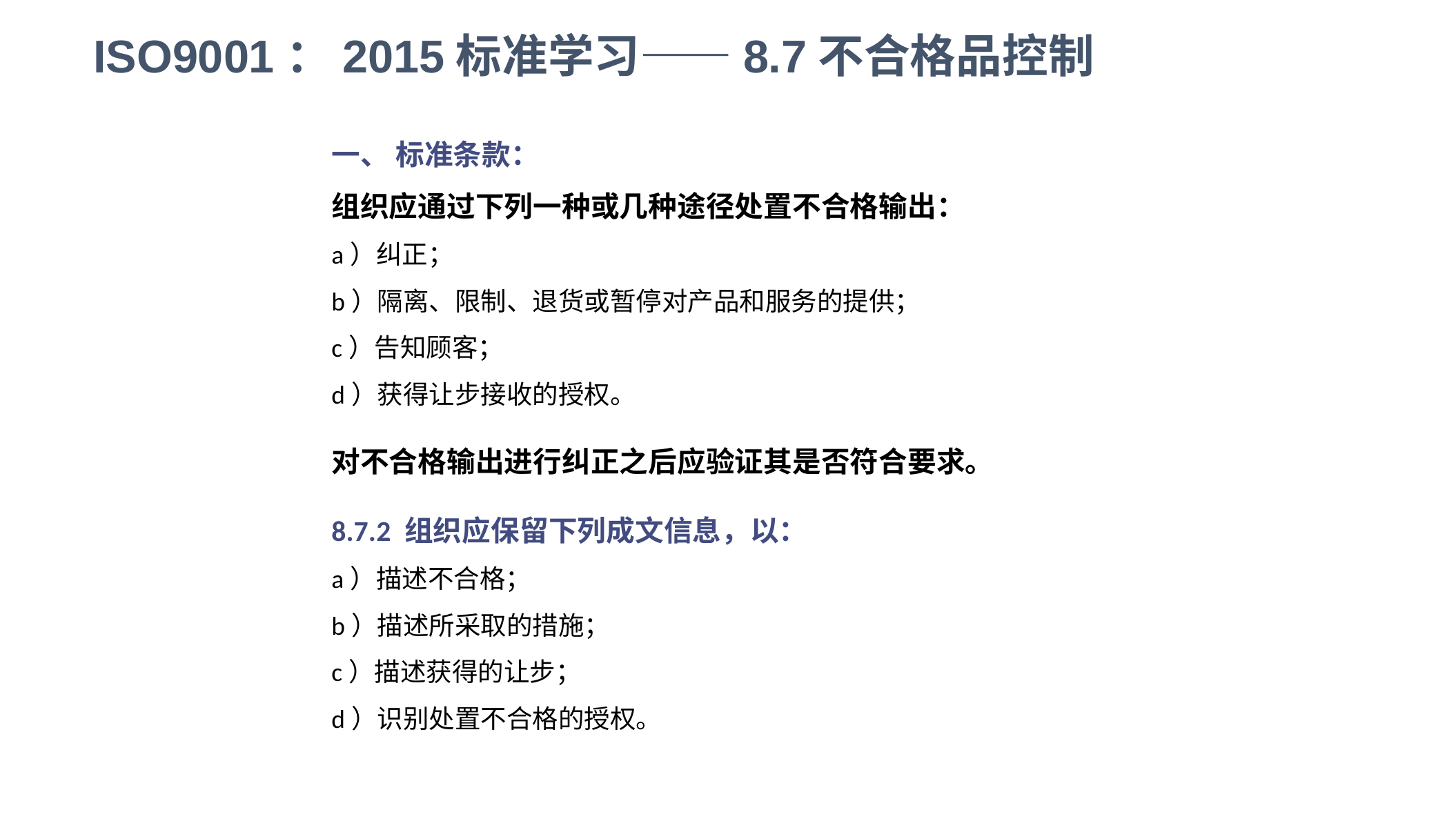

ISO9001：2015标准学习——8.7不合格品控制
一、 标准条款：
组织应通过下列一种或几种途径处置不合格输出：
a）纠正；
b）隔离、限制、退货或暂停对产品和服务的提供；
c）告知顾客；
d）获得让步接收的授权。

对不合格输出进行纠正之后应验证其是否符合要求。
8.7.2 组织应保留下列成文信息，以：
a）描述不合格；
b）描述所采取的措施；
c）描述获得的让步；
d）识别处置不合格的授权。